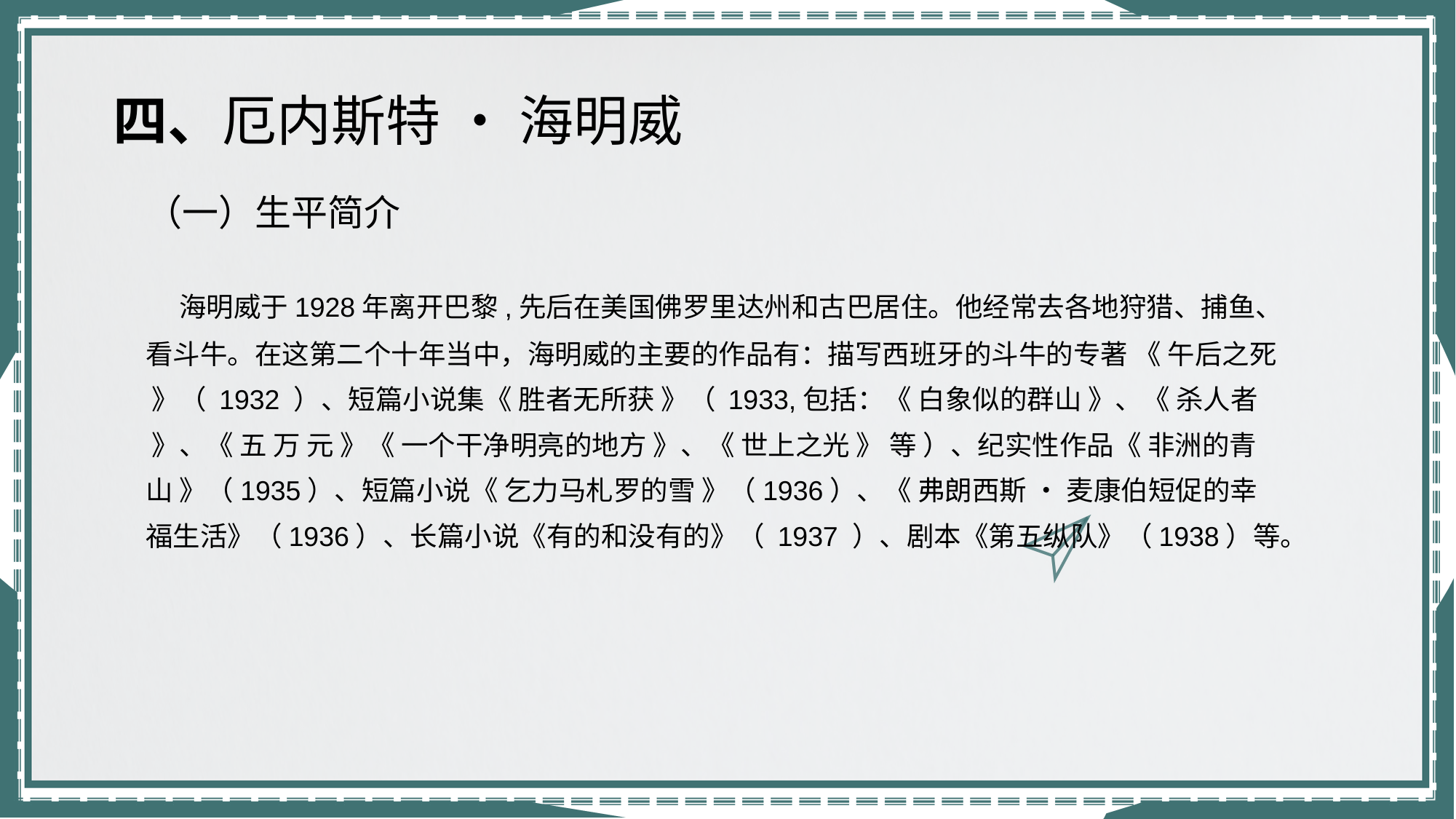

四、厄内斯特 • 海明威
（一）生平简介

   海明威于1928年离开巴黎,先后在美国佛罗里达州和古巴居住。他经常去各地狩猎、捕鱼、看斗牛。在这第二个十年当中，海明威的主要的作品有：描写西班牙的斗牛的专著 《 午后之死 》（ 1932 ）、短篇小说集《 胜者无所获 》（ 1933,包括：《 白象似的群山 》、《 杀人者 》、《 五 万 元 》《 一个干净明亮的地方 》、《 世上之光 》 等 ）、纪实性作品《 非洲的青山 》（1935）、短篇小说《 乞力马札罗的雪 》（1936）、《 弗朗西斯 • 麦康伯短促的幸福生活》（1936）、长篇小说《有的和没有的》（ 1937 ）、剧本《第五纵队》（1938）等。